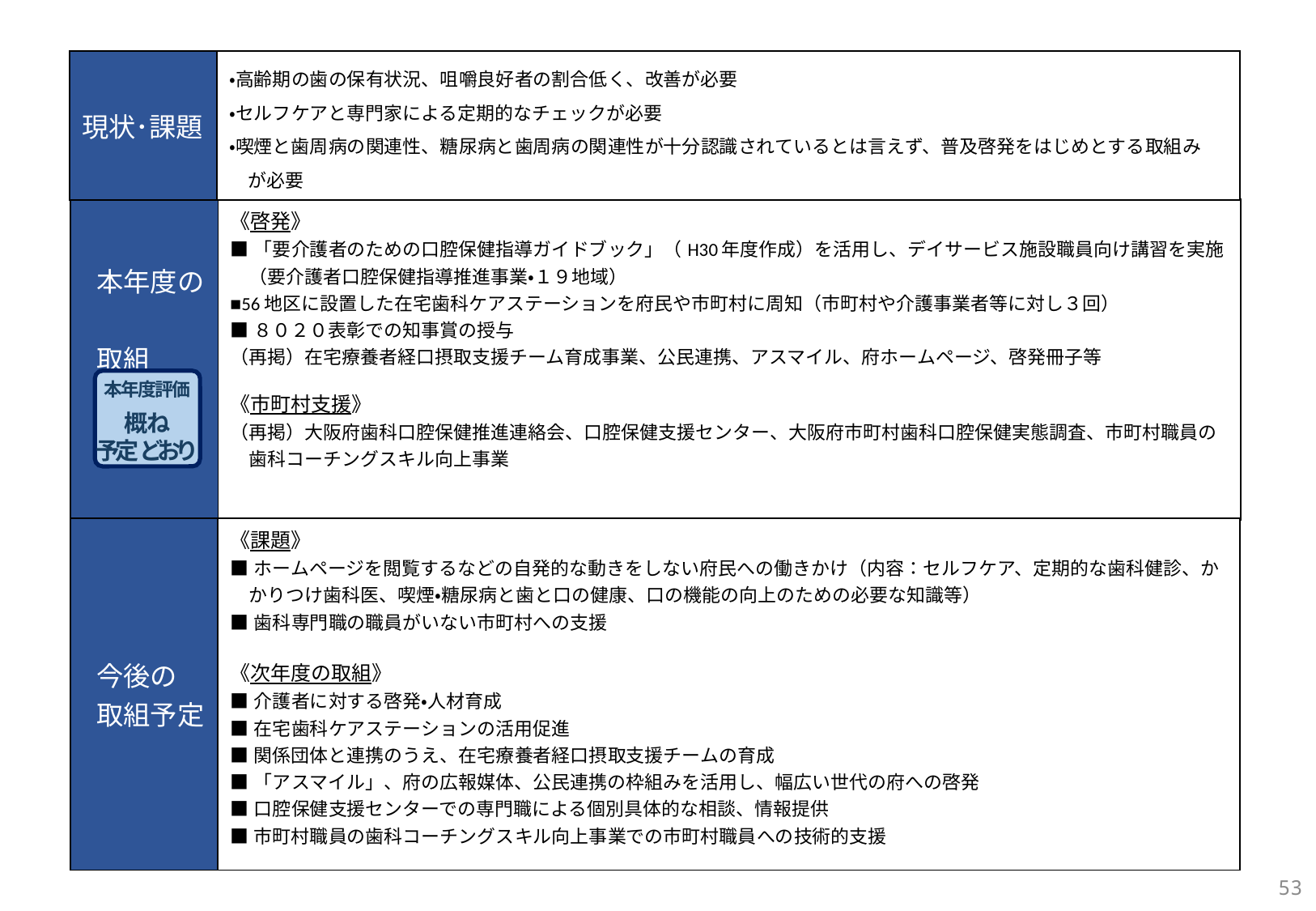

| 現状･課題 | ・高齢期の歯の保有状況、咀嚼良好者の割合低く、改善が必要 ・セルフケアと専門家による定期的なチェックが必要 ・喫煙と歯周病の関連性、糖尿病と歯周病の関連性が十分認識されているとは言えず、普及啓発をはじめとする取組み 　が必要 |
| --- | --- |
| 本年度の 取組 | 《啓発》 ■「要介護者のための口腔保健指導ガイドブック」（H30年度作成）を活用し、デイサービス施設職員向け講習を実施 　（要介護者口腔保健指導推進事業・１９地域） ■56地区に設置した在宅歯科ケアステーションを府民や市町村に周知（市町村や介護事業者等に対し３回） ■８０２０表彰での知事賞の授与 （再掲）在宅療養者経口摂取支援チーム育成事業、公民連携、アスマイル、府ホームページ、啓発冊子等 《市町村支援》 （再掲）大阪府歯科口腔保健推進連絡会、口腔保健支援センター、大阪府市町村歯科口腔保健実態調査、市町村職員の 　歯科コーチングスキル向上事業 |
| --- | --- |
本年度評価

概ね
予定どおり
| 今後の 取組予定 | 《課題》 ■ホームページを閲覧するなどの自発的な動きをしない府民への働きかけ（内容：セルフケア、定期的な歯科健診、か 　かりつけ歯科医、喫煙・糖尿病と歯と口の健康、口の機能の向上のための必要な知識等） ■歯科専門職の職員がいない市町村への支援 《次年度の取組》 ■介護者に対する啓発・人材育成 ■在宅歯科ケアステーションの活用促進 ■関係団体と連携のうえ、在宅療養者経口摂取支援チームの育成 ■「アスマイル」、府の広報媒体、公民連携の枠組みを活用し、幅広い世代の府への啓発 ■口腔保健支援センターでの専門職による個別具体的な相談、情報提供 ■市町村職員の歯科コーチングスキル向上事業での市町村職員への技術的支援 |
| --- | --- |
53